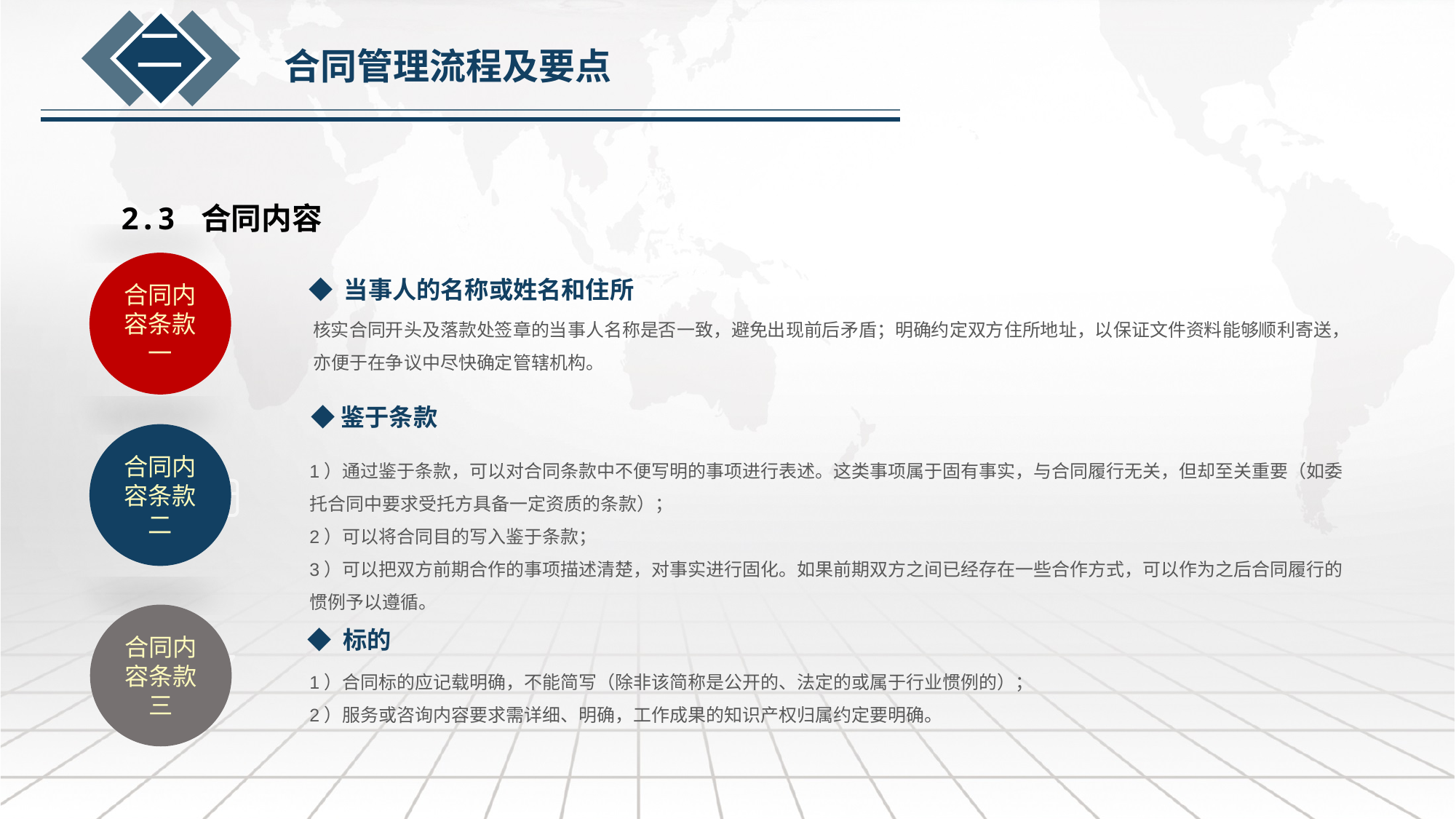

二

合同管理流程及要点

2.3 合同内容

合同内容条款一
◆ 当事人的名称或姓名和住所

核实合同开头及落款处签章的当事人名称是否一致，避免出现前后矛盾；明确约定双方住所地址，以保证文件资料能够顺利寄送，亦便于在争议中尽快确定管辖机构。

◆鉴于条款
合同内容条款二
1）通过鉴于条款，可以对合同条款中不便写明的事项进行表述。这类事项属于固有事实，与合同履行无关，但却至关重要（如委托合同中要求受托方具备一定资质的条款）；
2）可以将合同目的写入鉴于条款；
3）可以把双方前期合作的事项描述清楚，对事实进行固化。如果前期双方之间已经存在一些合作方式，可以作为之后合同履行的惯例予以遵循。

合同内容条款三
◆ 标的
1）合同标的应记载明确，不能简写（除非该简称是公开的、法定的或属于行业惯例的）；
2）服务或咨询内容要求需详细、明确，工作成果的知识产权归属约定要明确。